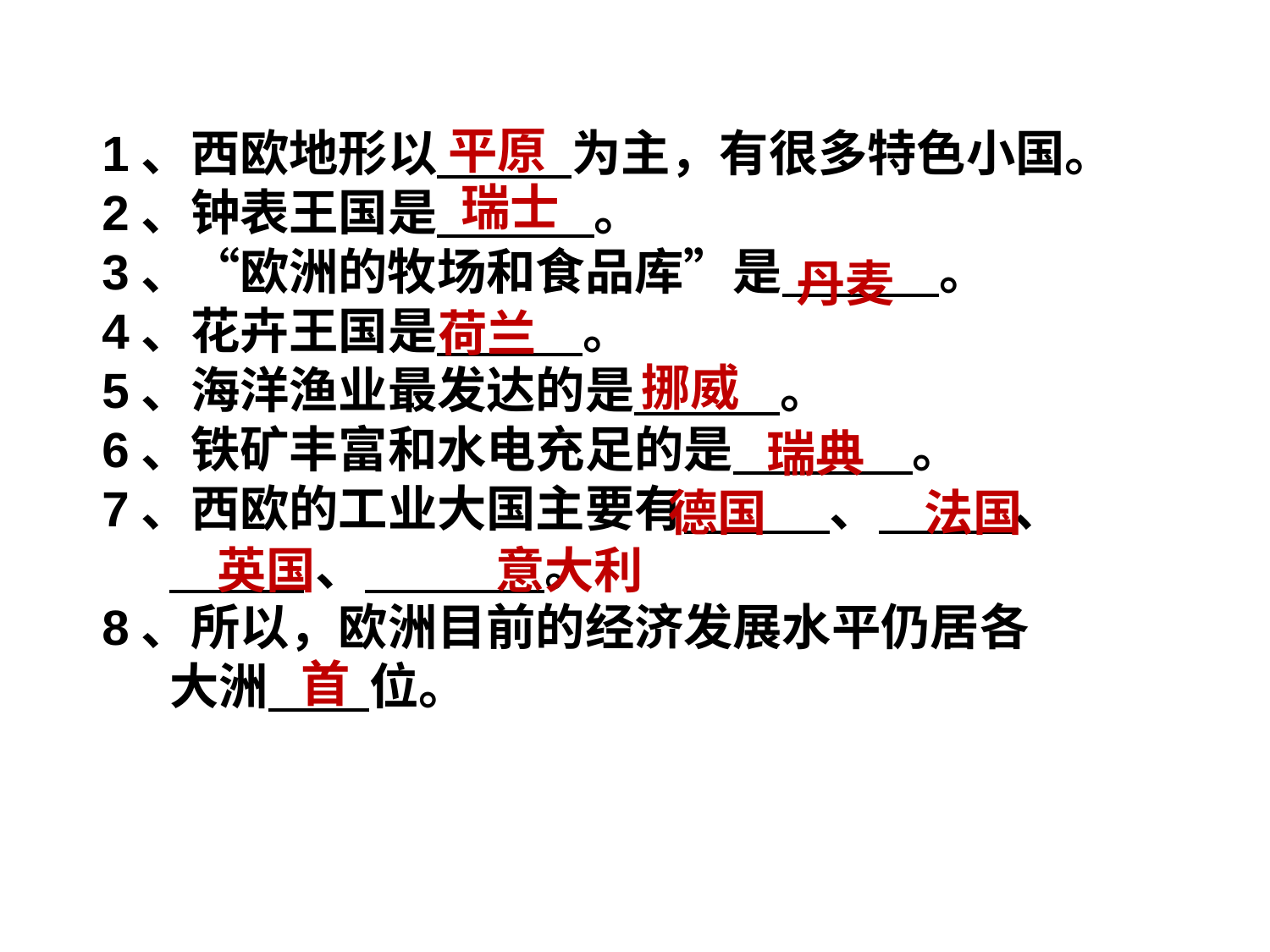

平原
1、西欧地形以            为主，有很多特色小国。
2、钟表王国是              。
3、“欧洲的牧场和食品库”是              。
4、花卉王国是             。
5、海洋渔业最发达的是             。
6、铁矿丰富和水电充足的是                。
7、西欧的工业大国主要有             、            、
                  、                。
8、所以，欧洲目前的经济发展水平仍居各
     大洲         位。
瑞士
丹麦
荷兰
挪威
瑞典
德国              法国
英国                意大利
首